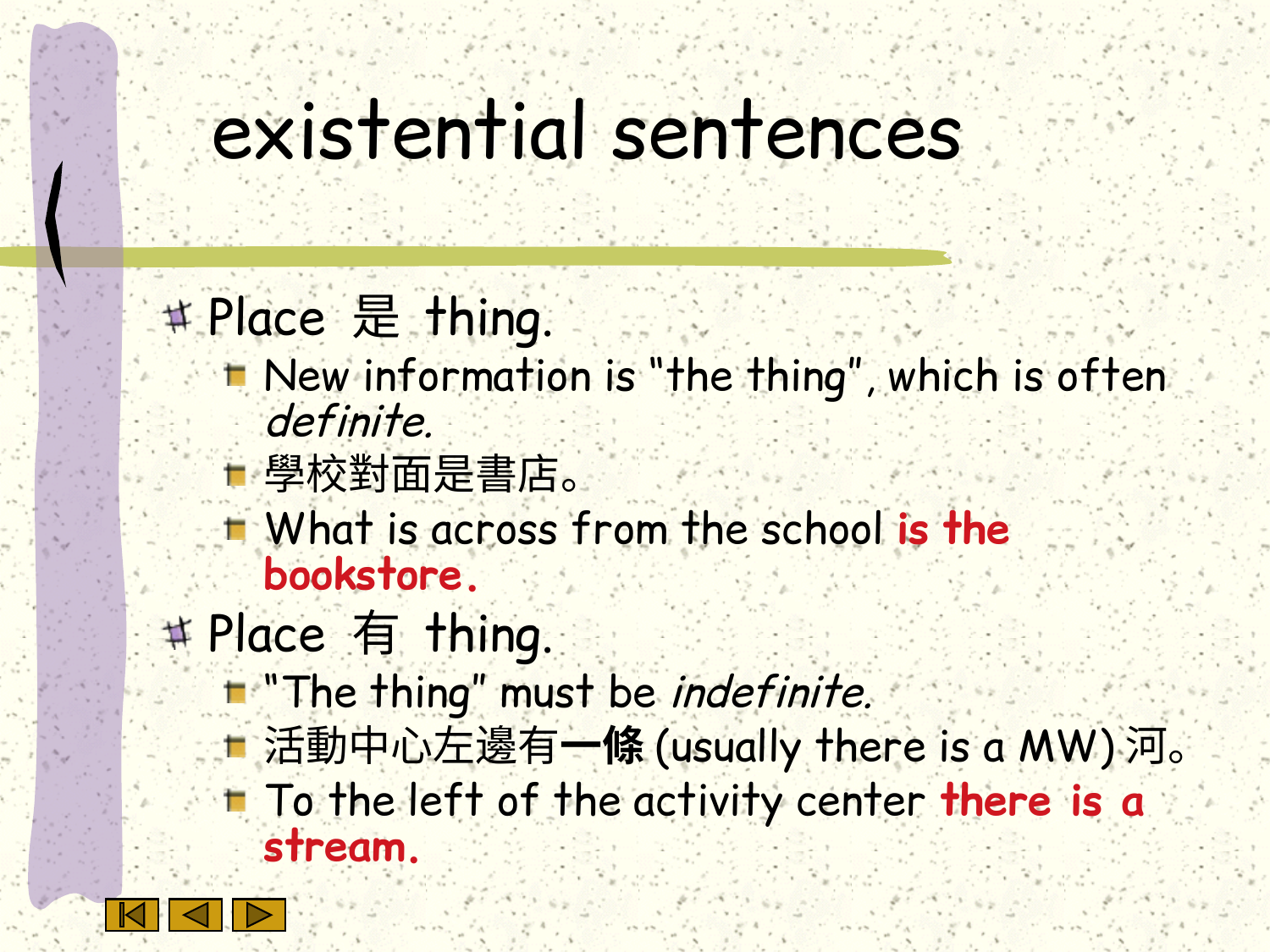

# existential sentences
Place 是 thing.
New information is “the thing”, which is often definite.
學校對面是書店。
What is across from the school is the bookstore.
Place 有 thing.
“The thing” must be indefinite.
活動中心左邊有一條(usually there is a MW)河。
To the left of the activity center there is a stream.